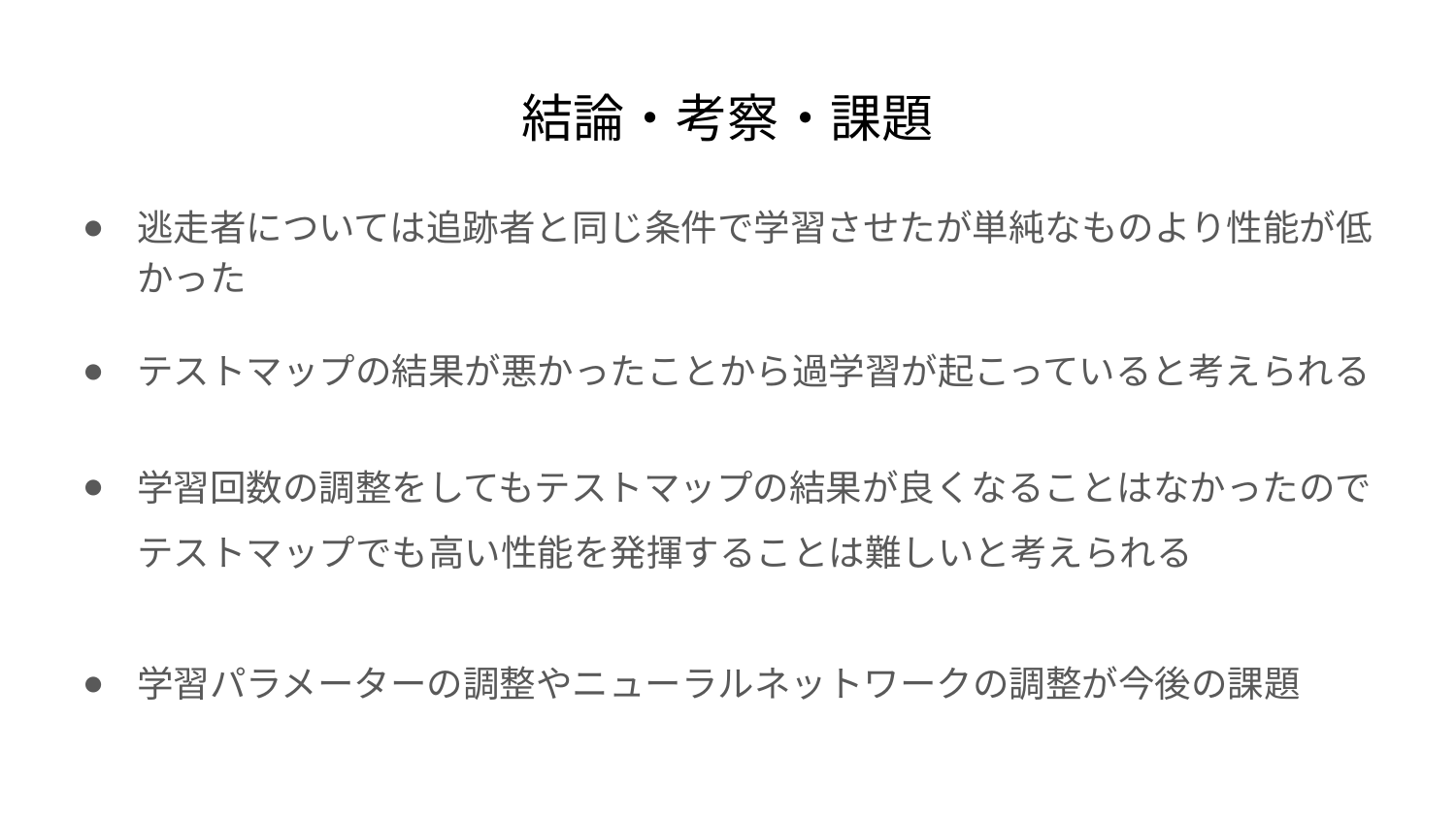

# 結論・考察・課題
逃走者については追跡者と同じ条件で学習させたが単純なものより性能が低かった
テストマップの結果が悪かったことから過学習が起こっていると考えられる
学習回数の調整をしてもテストマップの結果が良くなることはなかったのでテストマップでも高い性能を発揮することは難しいと考えられる
学習パラメーターの調整やニューラルネットワークの調整が今後の課題